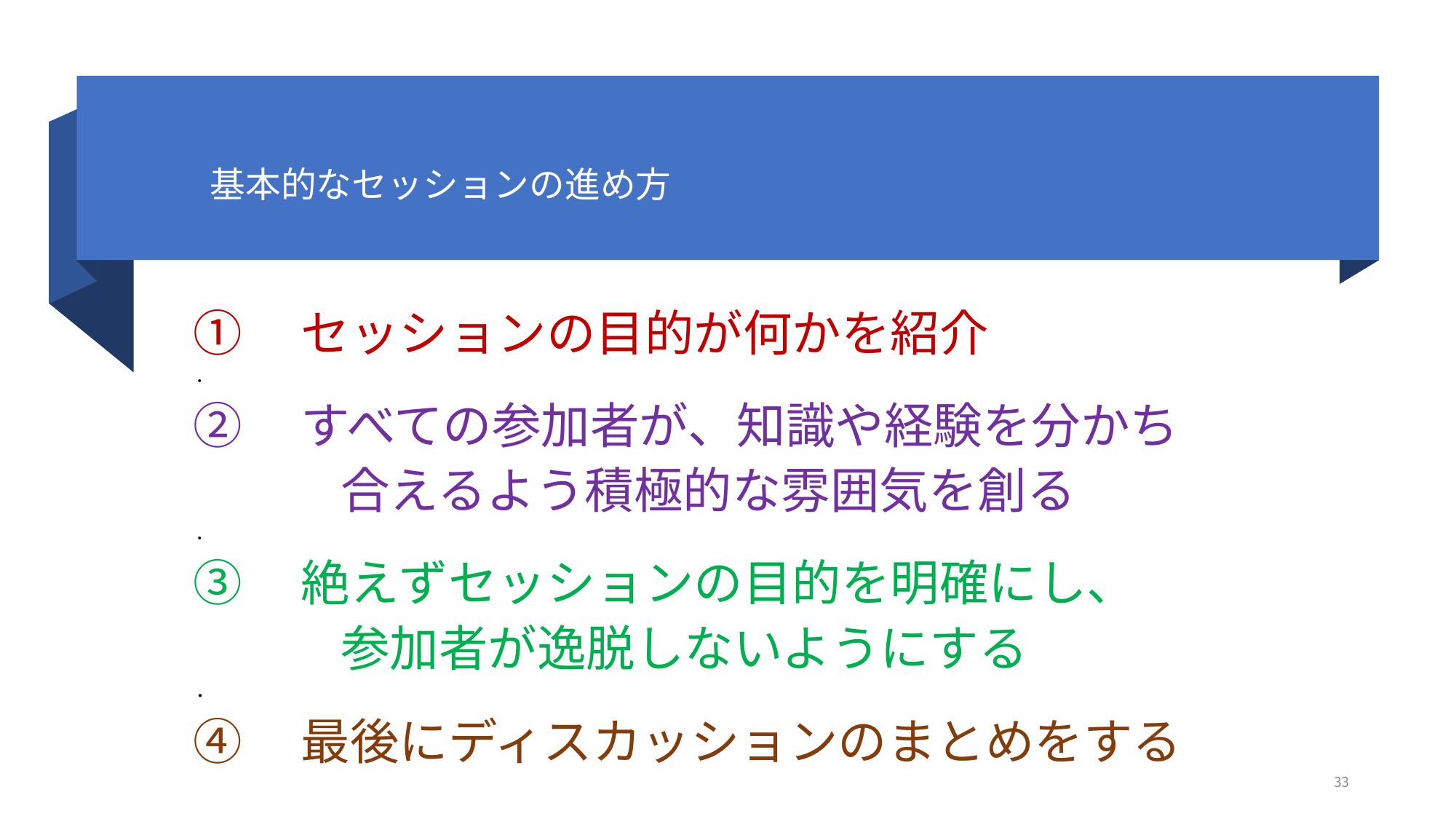

# 基本的なセッションの進め方
①　セッションの目的が何かを紹介
・
②　すべての参加者が、知識や経験を分かち
　　　合えるよう積極的な雰囲気を創る
・
③　絶えずセッションの目的を明確にし、
　　　参加者が逸脱しないようにする
・
④　最後にディスカッションのまとめをする
33